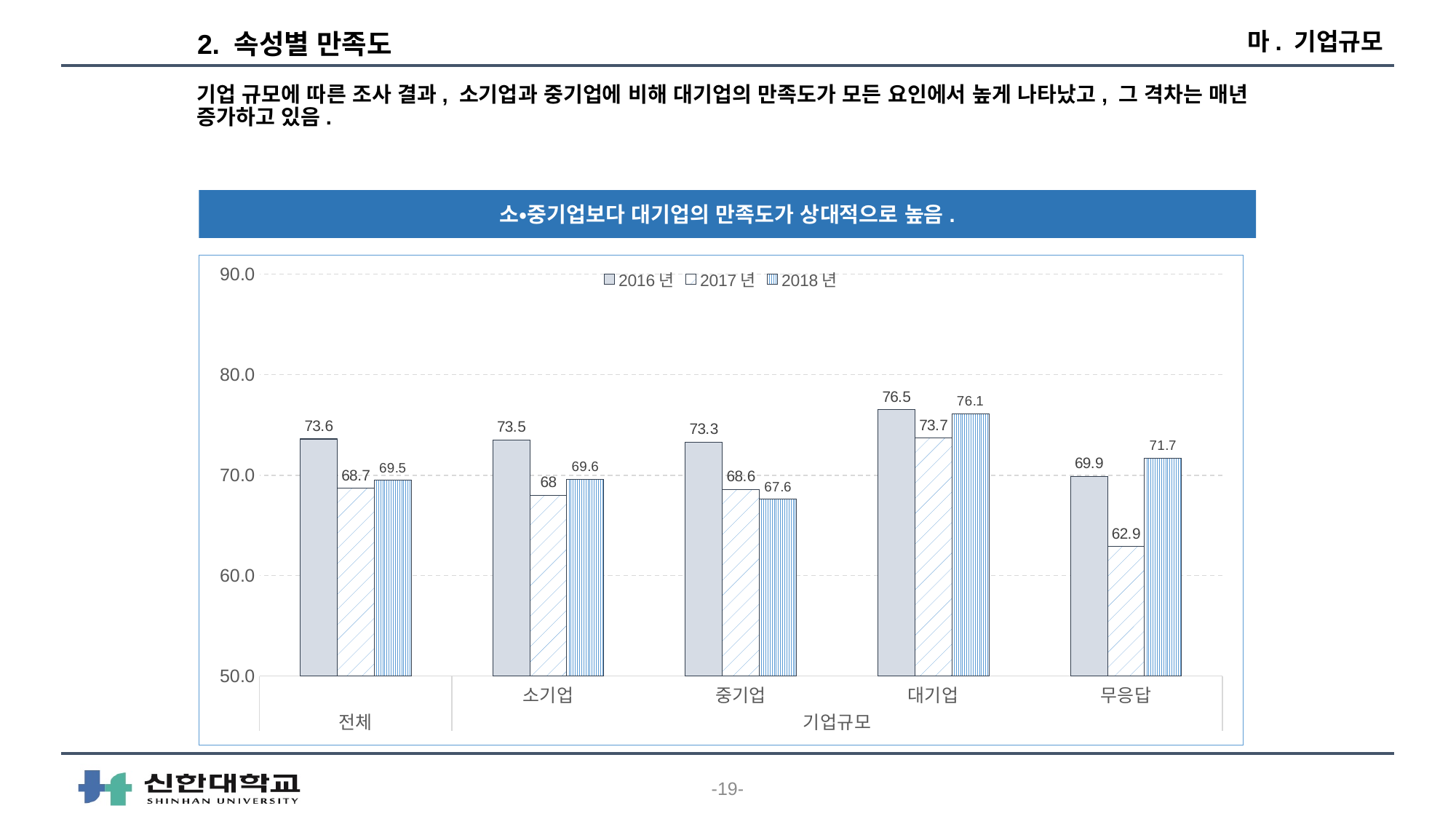

마. 기업규모
# 2. 속성별 만족도
기업 규모에 따른 조사 결과, 소기업과 중기업에 비해 대기업의 만족도가 모든 요인에서 높게 나타났고, 그 격차는 매년 증가하고 있음.

소•중기업보다 대기업의 만족도가 상대적으로 높음.

### Chart

| Category | 2016년 | 2017년 | 2018년 |
|---|---|---|---|
|  | 73.6 | 68.7 | 69.5 |
| 소기업 | 73.5 | 68.0 | 69.6 |
| 중기업 | 73.3 | 68.6 | 67.6 |
| 대기업 | 76.5 | 73.7 | 76.1 |
| 무응답 | 69.9 | 62.9 | 71.7 |
-19-